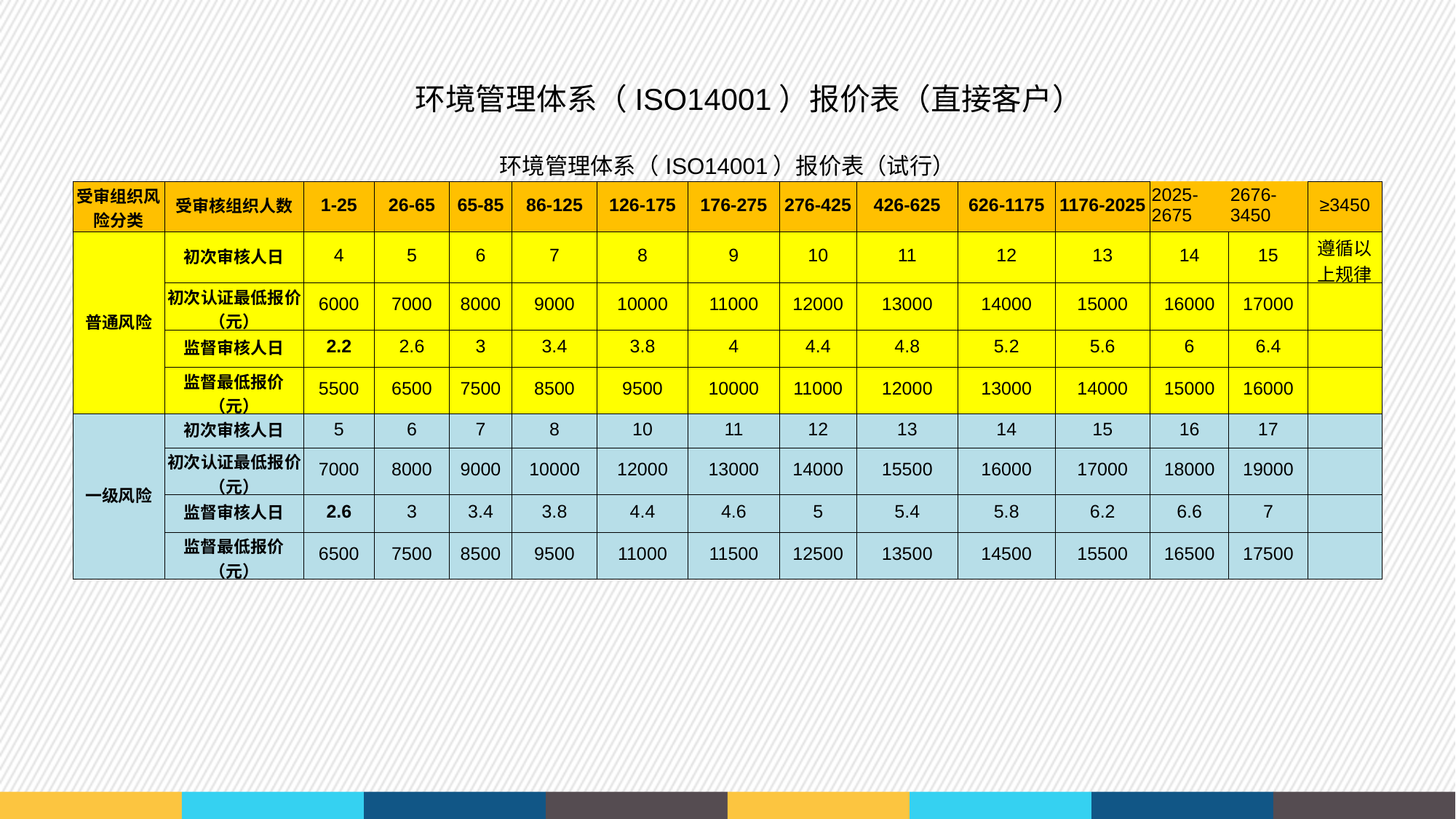

环境管理体系（ISO14001）报价表（直接客户）
| 环境管理体系（ISO14001）报价表（试行） |  |  |  |  |  |  |  |  |  |  |  |  |  |  |
| --- | --- | --- | --- | --- | --- | --- | --- | --- | --- | --- | --- | --- | --- | --- |
| 受审组织风险分类 | 受审核组织人数 | 1-25 | 26-65 | 65-85 | 86-125 | 126-175 | 176-275 | 276-425 | 426-625 | 626-1175 | 1176-2025 | 2025-2675 | 2676-3450 | ≥3450 |
| 普通风险 | 初次审核人日 | 4 | 5 | 6 | 7 | 8 | 9 | 10 | 11 | 12 | 13 | 14 | 15 | 遵循以上规律 |
|  | 初次认证最低报价（元） | 6000 | 7000 | 8000 | 9000 | 10000 | 11000 | 12000 | 13000 | 14000 | 15000 | 16000 | 17000 |  |
|  | 监督审核人日 | 2.2 | 2.6 | 3 | 3.4 | 3.8 | 4 | 4.4 | 4.8 | 5.2 | 5.6 | 6 | 6.4 |  |
|  | 监督最低报价（元） | 5500 | 6500 | 7500 | 8500 | 9500 | 10000 | 11000 | 12000 | 13000 | 14000 | 15000 | 16000 |  |
| 一级风险 | 初次审核人日 | 5 | 6 | 7 | 8 | 10 | 11 | 12 | 13 | 14 | 15 | 16 | 17 |  |
|  | 初次认证最低报价（元） | 7000 | 8000 | 9000 | 10000 | 12000 | 13000 | 14000 | 15500 | 16000 | 17000 | 18000 | 19000 |  |
|  | 监督审核人日 | 2.6 | 3 | 3.4 | 3.8 | 4.4 | 4.6 | 5 | 5.4 | 5.8 | 6.2 | 6.6 | 7 |  |
|  | 监督最低报价（元） | 6500 | 7500 | 8500 | 9500 | 11000 | 11500 | 12500 | 13500 | 14500 | 15500 | 16500 | 17500 |  |